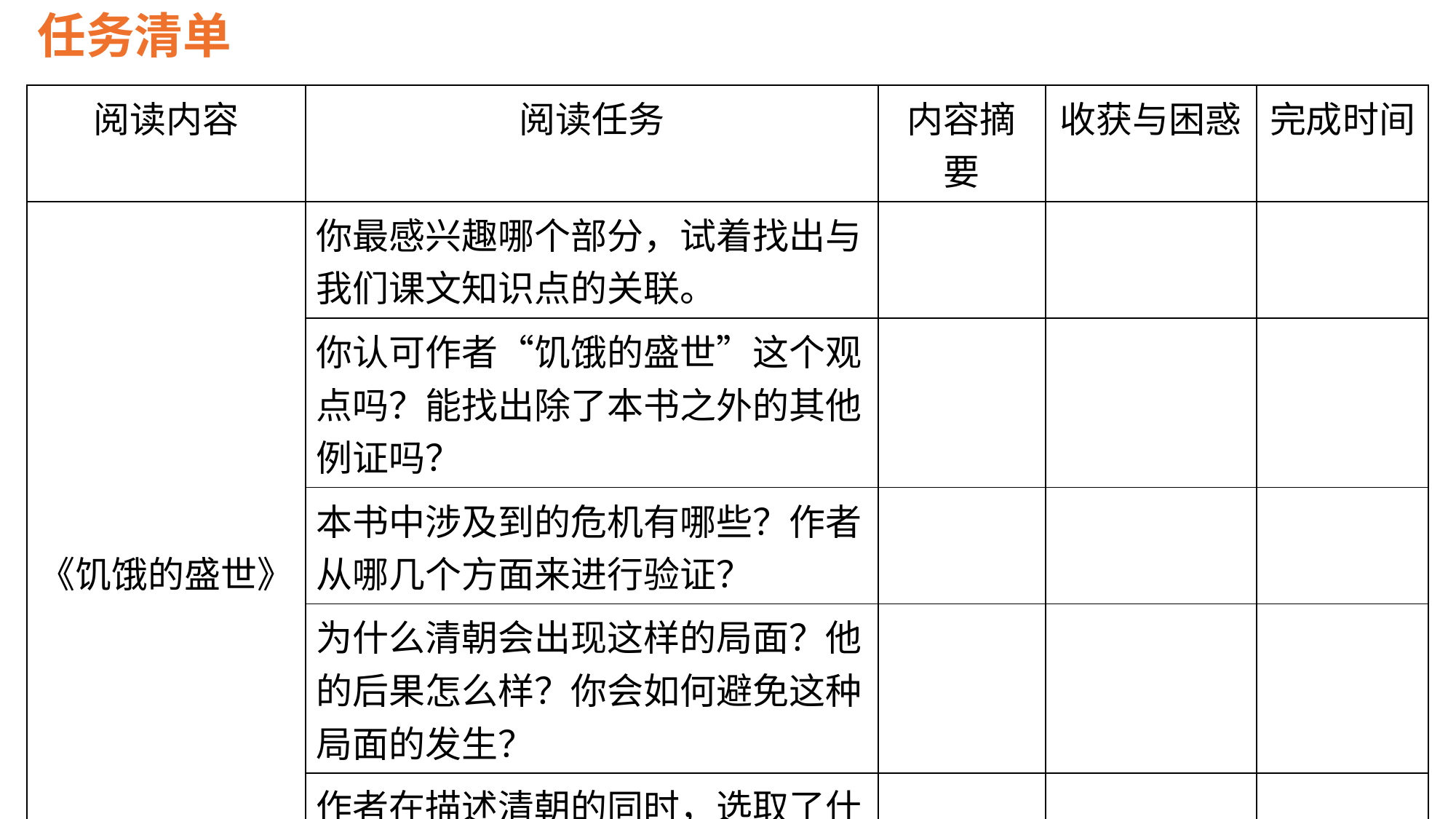

任务清单
| 阅读内容 | 阅读任务 | 内容摘要 | 收获与困惑 | 完成时间 |
| --- | --- | --- | --- | --- |
| 《饥饿的盛世》 | 你最感兴趣哪个部分，试着找出与我们课文知识点的关联。 |  |  |  |
|  | 你认可作者“饥饿的盛世”这个观点吗？能找出除了本书之外的其他例证吗？ |  |  |  |
|  | 本书中涉及到的危机有哪些？作者从哪几个方面来进行验证？ |  |  |  |
|  | 为什么清朝会出现这样的局面？他的后果怎么样？你会如何避免这种局面的发生？ |  |  |  |
|  | 作者在描述清朝的同时，选取了什么做为参照物，你认可这种方法吗？好处是什么？缺点是什么？ |  |  |  |